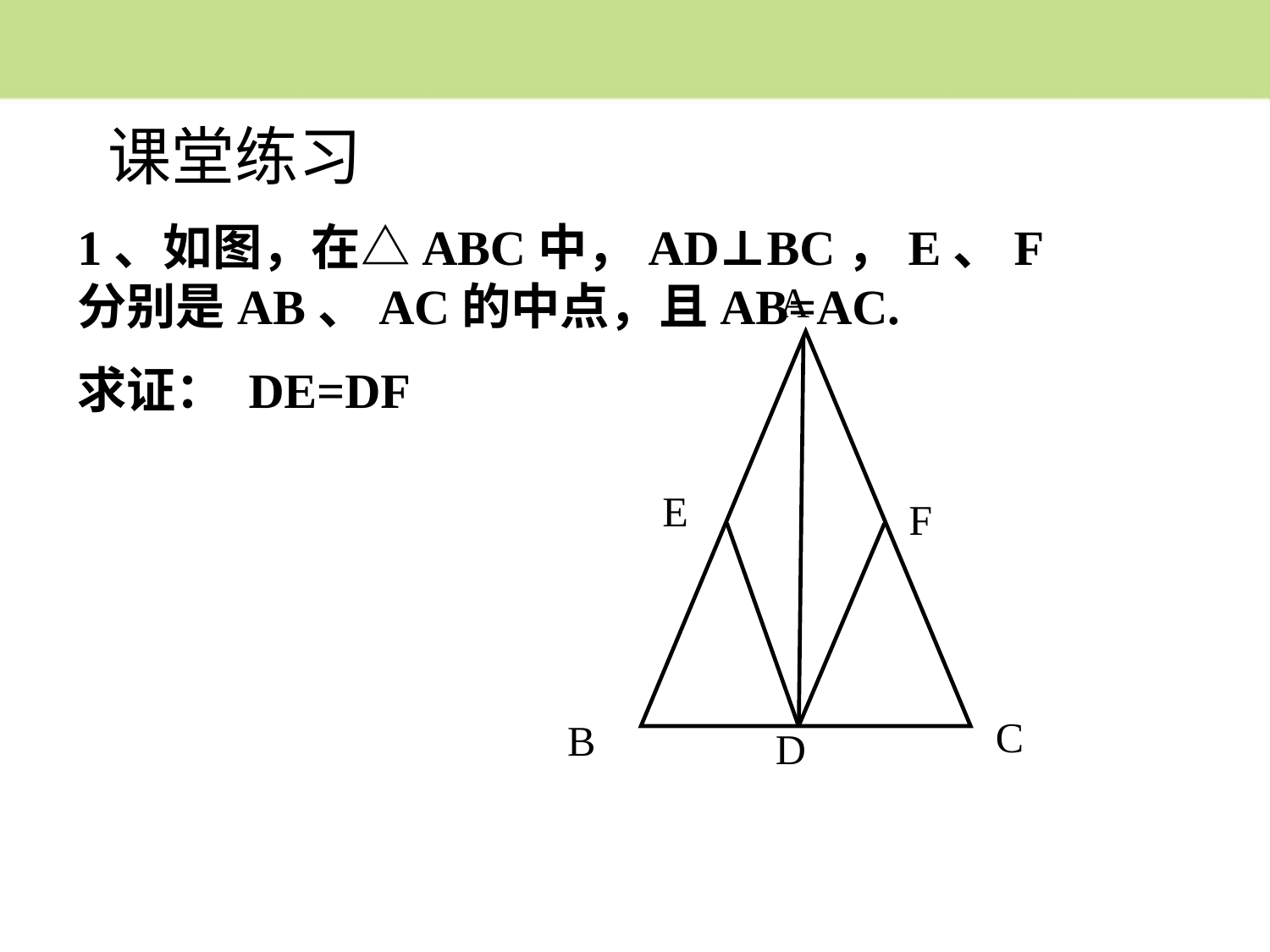

课堂练习
1、如图，在△ABC中，AD⊥BC，E、F分别是AB、AC的中点，且AB=AC.
求证： DE=DF
A

E
F

C
B
D